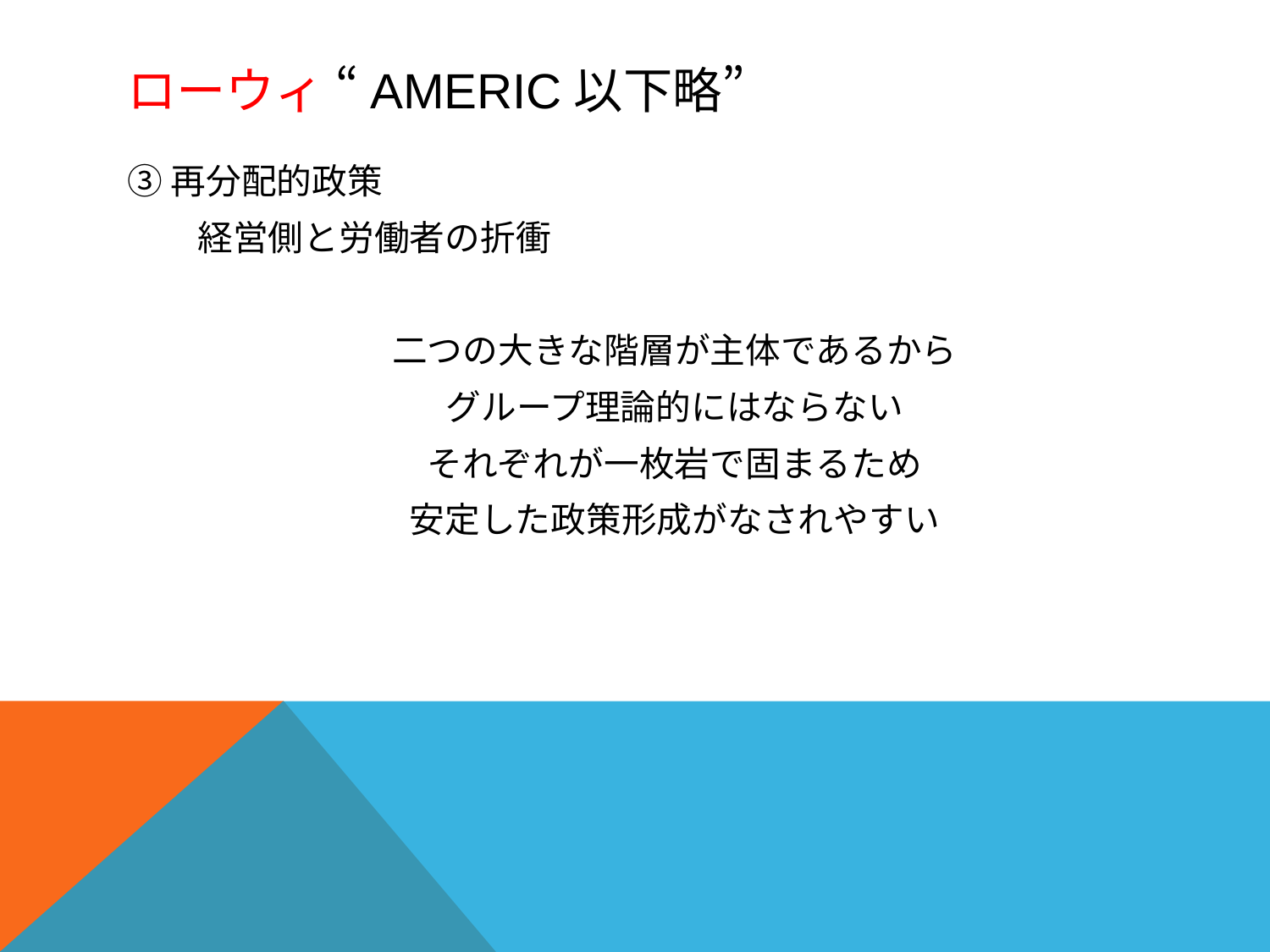

# ローウィ “Americ以下略”
③再分配的政策
　　経営側と労働者の折衝

二つの大きな階層が主体であるから
グループ理論的にはならない
それぞれが一枚岩で固まるため
安定した政策形成がなされやすい